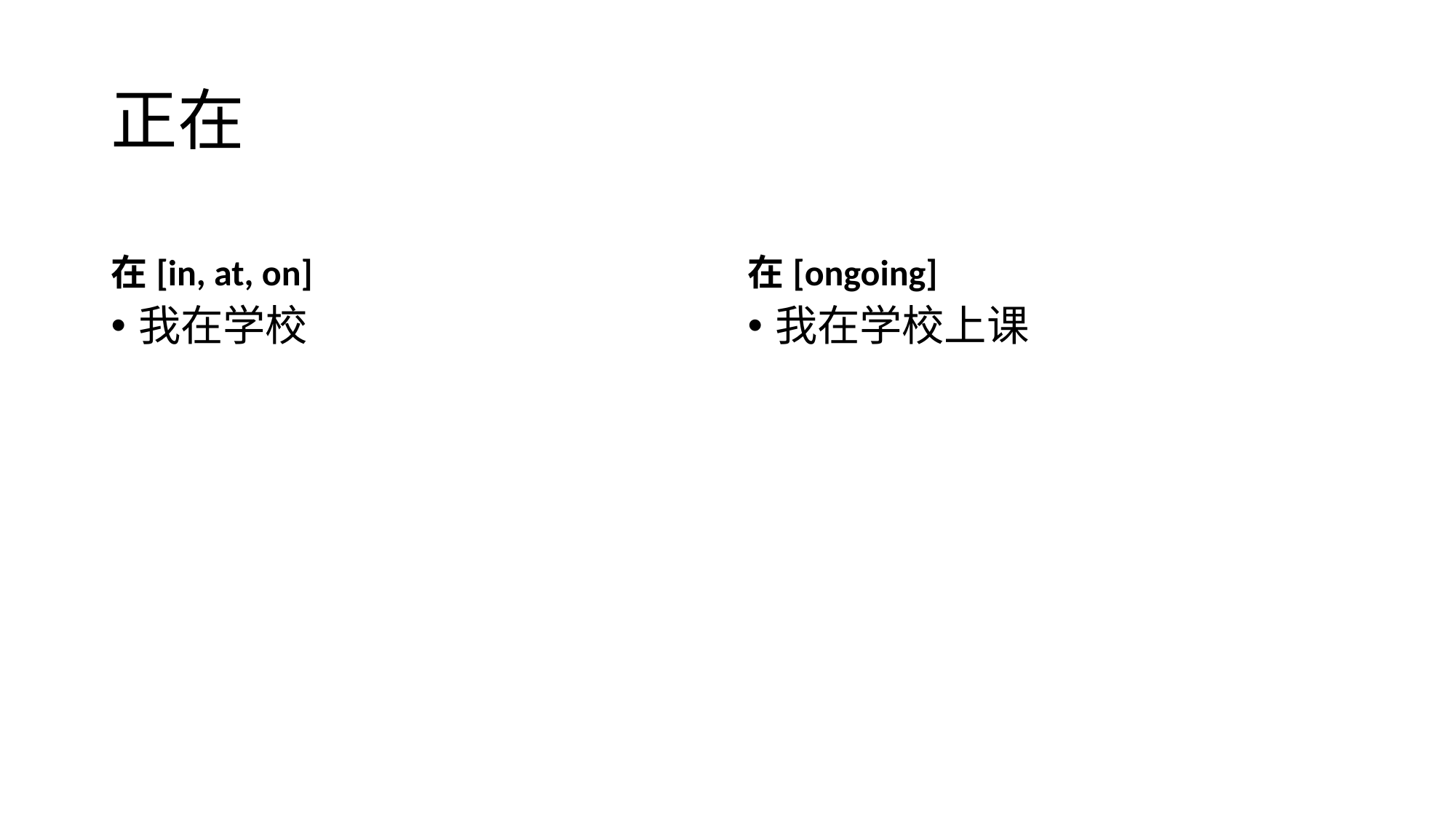

# 正在
在[in, at, on]
在[ongoing]
我在学校

我在学校上课